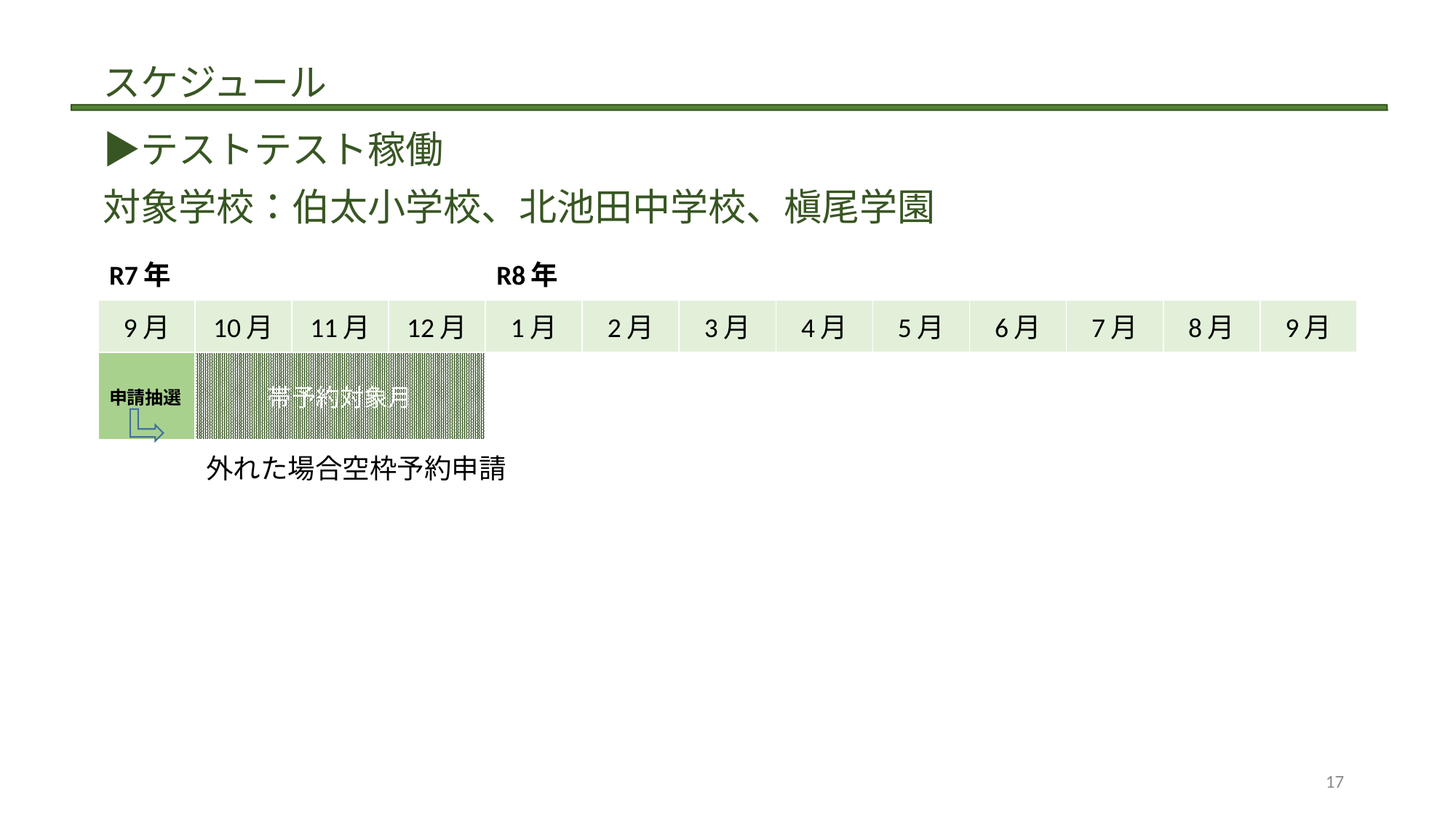

スケジュール

　▶テストテスト稼働
　対象学校：伯太小学校、北池田中学校、槇尾学園
| R7年 |  |  |  | R8年 |  |  |  |  |  |  |  |  |
| --- | --- | --- | --- | --- | --- | --- | --- | --- | --- | --- | --- | --- |
| 9月 | 10月 | 11月 | 12月 | 1月 | 2月 | 3月 | 4月 | 5月 | 6月 | 7月 | 8月 | 9月 |
| 申請抽選 | 帯予約対象月 |  |  | マニュアル送付 |  |  |  |  |  |  |  |  |
|  | 外れた場合空枠予約申請 |  |  |  |  |  |  |  |  |  |  |  |

17